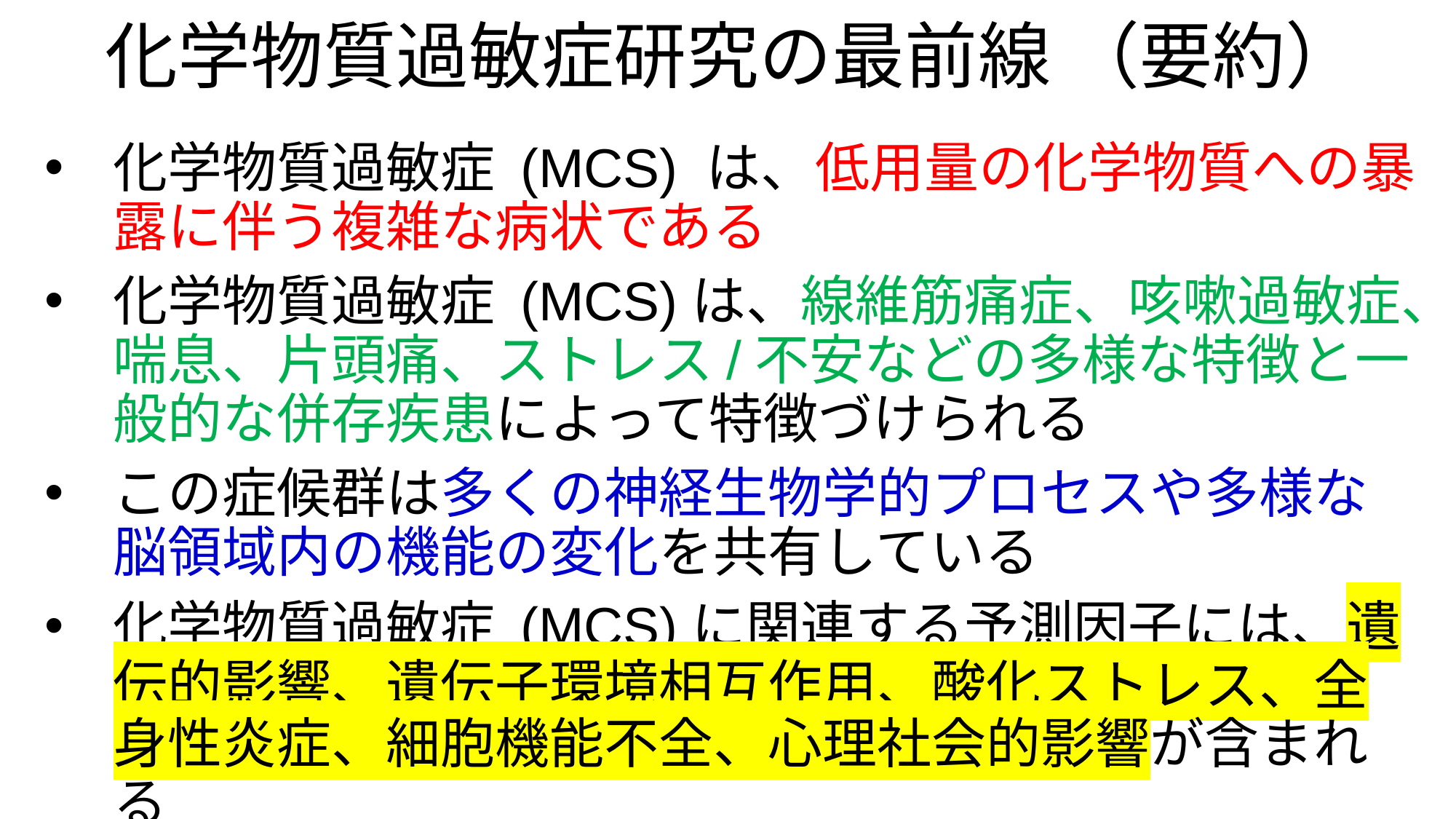

# 化学物質過敏症研究の最前線 （要約）
化学物質過敏症 (MCS) は、低用量の化学物質への暴露に伴う複雑な病状である
化学物質過敏症 (MCS)は、線維筋痛症、咳嗽過敏症、喘息、片頭痛、ストレス/不安などの多様な特徴と一般的な併存疾患によって特徴づけられる
この症候群は多くの神​​経生物学的プロセスや多様な脳領域内の機能の変化を共有している
化学物質過敏症 (MCS)に関連する予測因子には、遺伝的影響、遺伝子環境相互作用、酸化ストレス、全身性炎症、細胞機能不全、心理社会的影響が含まれる